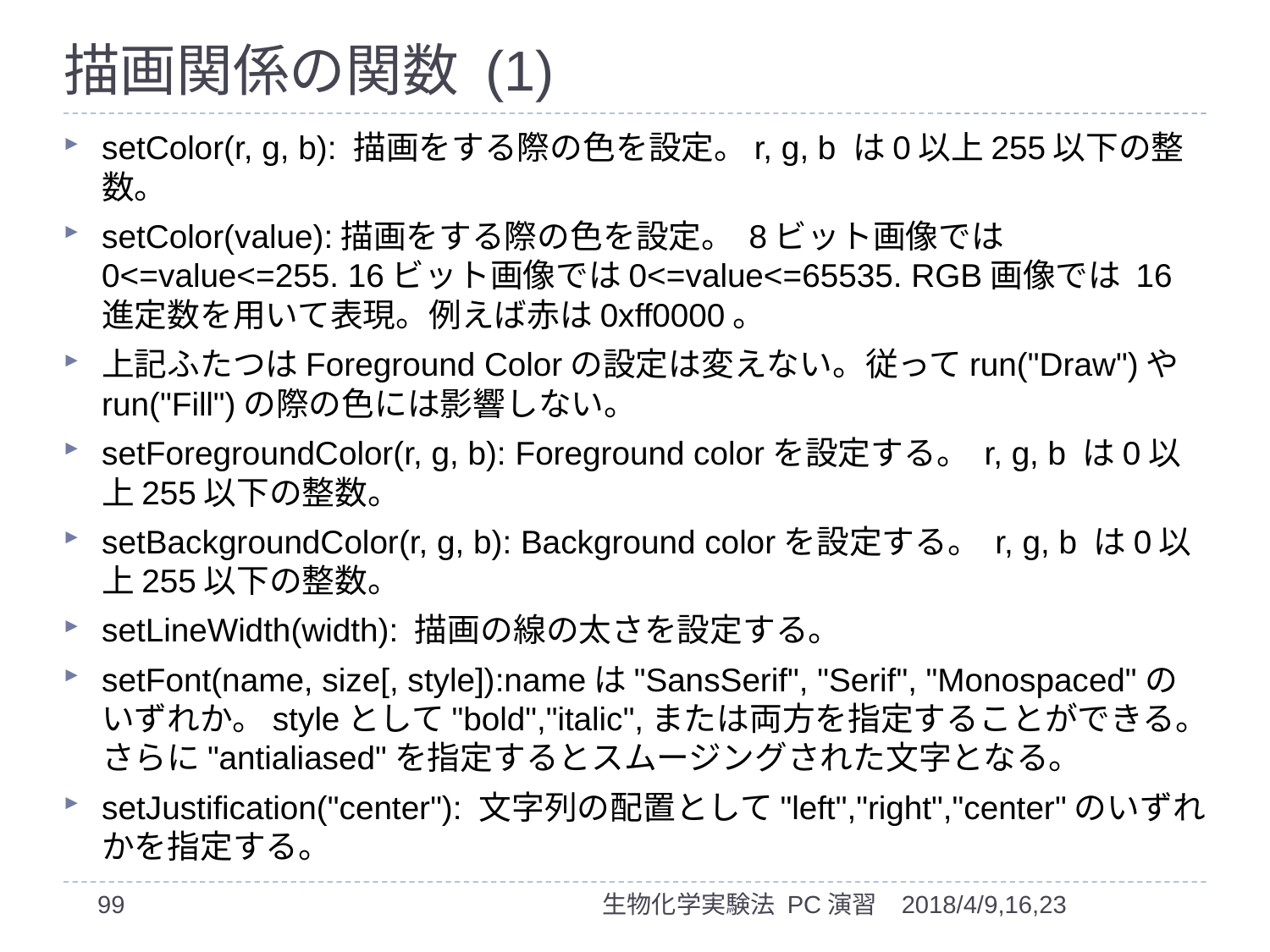

# 描画関係の関数 (1)
setColor(r, g, b): 描画をする際の色を設定。r, g, b は0以上255以下の整数。
setColor(value):描画をする際の色を設定。 8ビット画像では0<=value<=255. 16ビット画像では0<=value<=65535. RGB画像では 16進定数を用いて表現。例えば赤は0xff0000。
上記ふたつはForeground Colorの設定は変えない。従ってrun("Draw")やrun("Fill")の際の色には影響しない。
setForegroundColor(r, g, b): Foreground colorを設定する。 r, g, b は0以上255以下の整数。
setBackgroundColor(r, g, b): Background colorを設定する。 r, g, b は0以上255以下の整数。
setLineWidth(width): 描画の線の太さを設定する。
setFont(name, size[, style]):nameは"SansSerif", "Serif", "Monospaced"のいずれか。styleとして"bold","italic",または両方を指定することができる。さらに"antialiased"を指定するとスムージングされた文字となる。
setJustification("center"): 文字列の配置として"left","right","center"のいずれかを指定する。
99
生物化学実験法 PC演習
2018/4/9,16,23